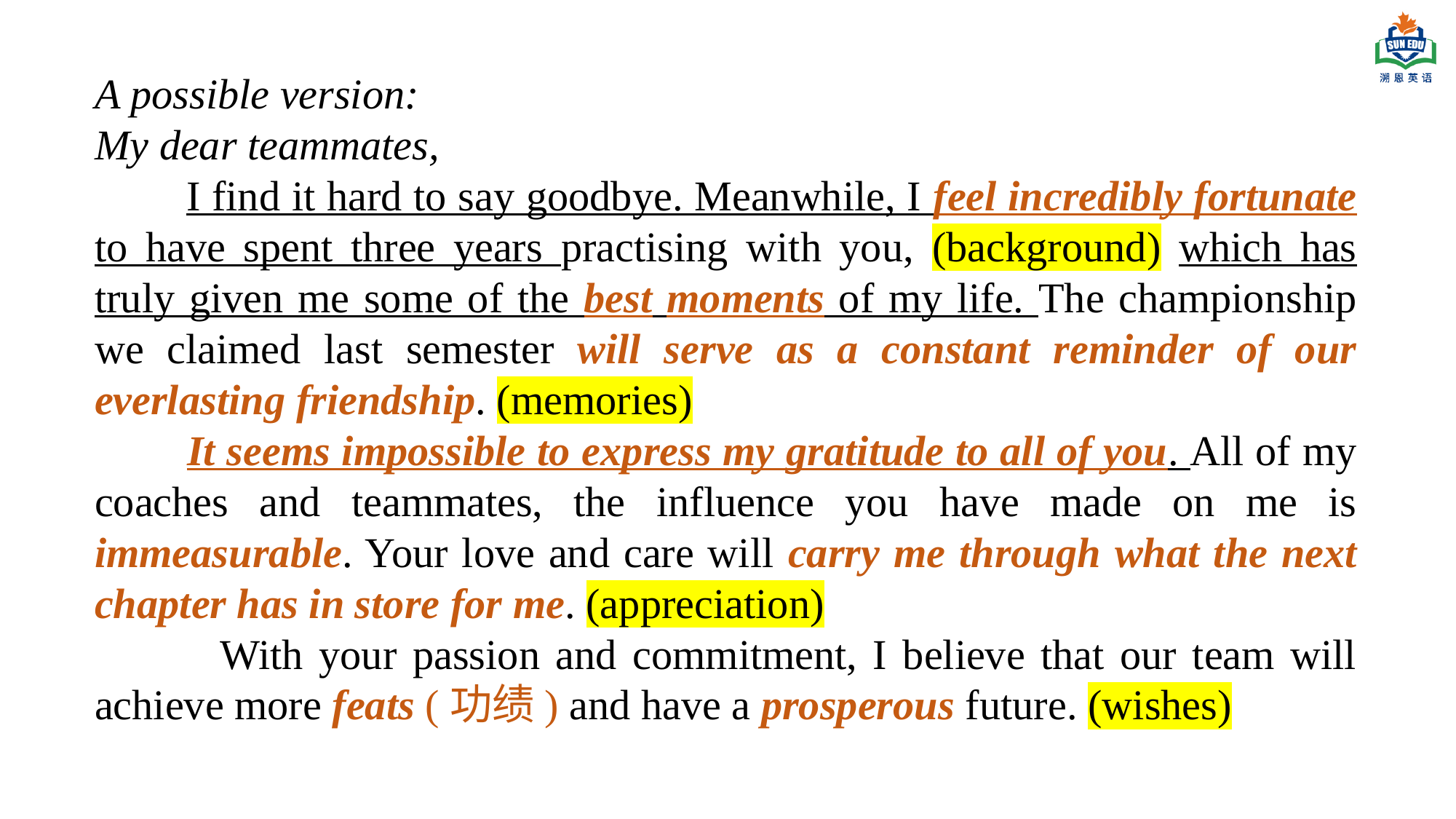

A possible version:
My dear teammates,
        I find it hard to say goodbye. Meanwhile, I feel incredibly fortunate to have spent three years practising with you, (background) which has truly given me some of the best moments of my life. The championship we claimed last semester will serve as a constant reminder of our everlasting friendship. (memories)
        It seems impossible to express my gratitude to all of you. All of my coaches and teammates, the influence you have made on me is immeasurable. Your love and care will carry me through what the next chapter has in store for me. (appreciation)
        With your passion and commitment, I believe that our team will achieve more feats (功绩) and have a prosperous future. (wishes)